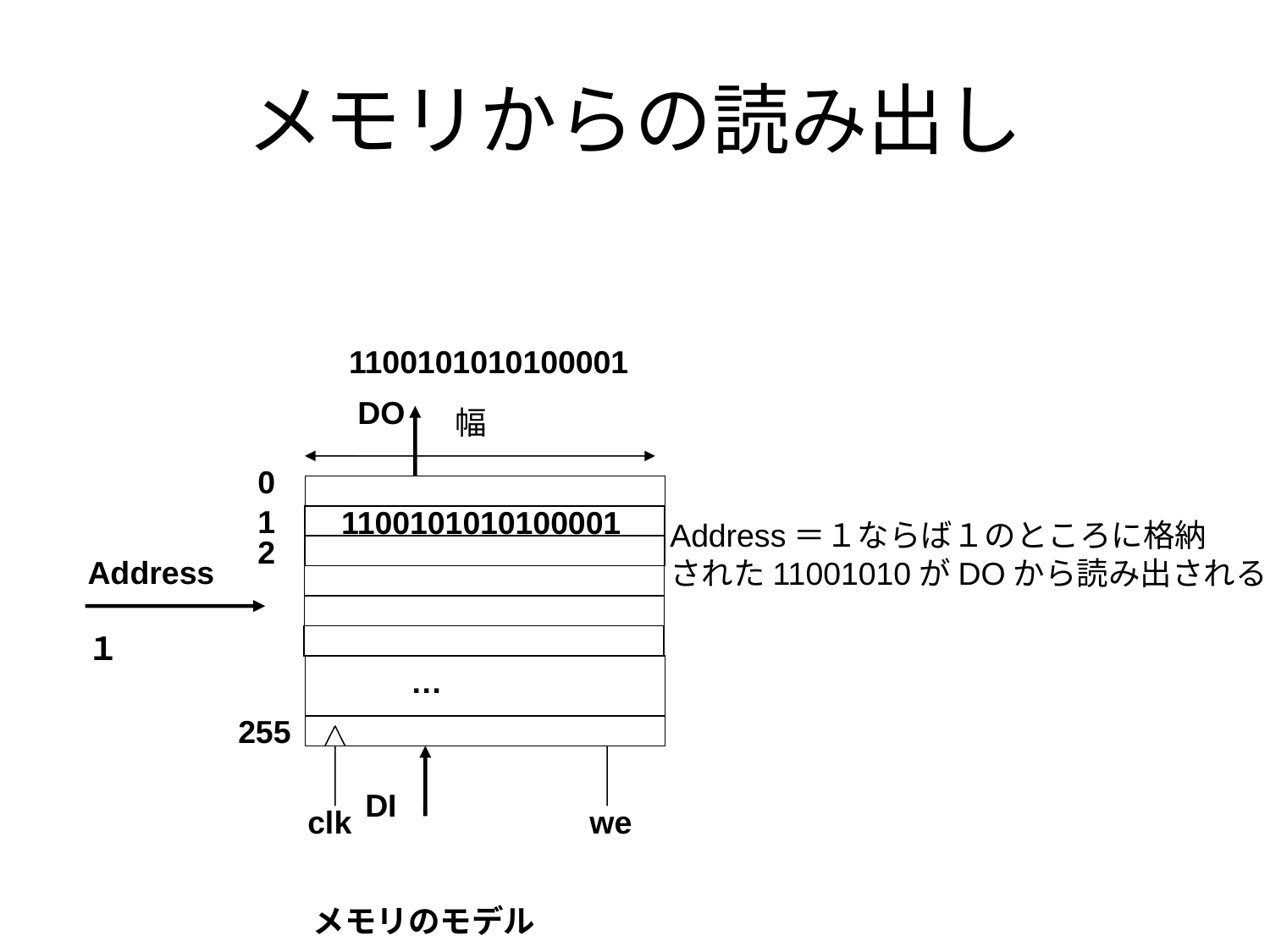

# メモリからの読み出し

1100101010100001
DO
幅

0

1
1100101010100001

Address＝１ならば１のところに格納
された11001010がDOから読み出される
2

Address

１

…
255

DI
clk
we
メモリのモデル